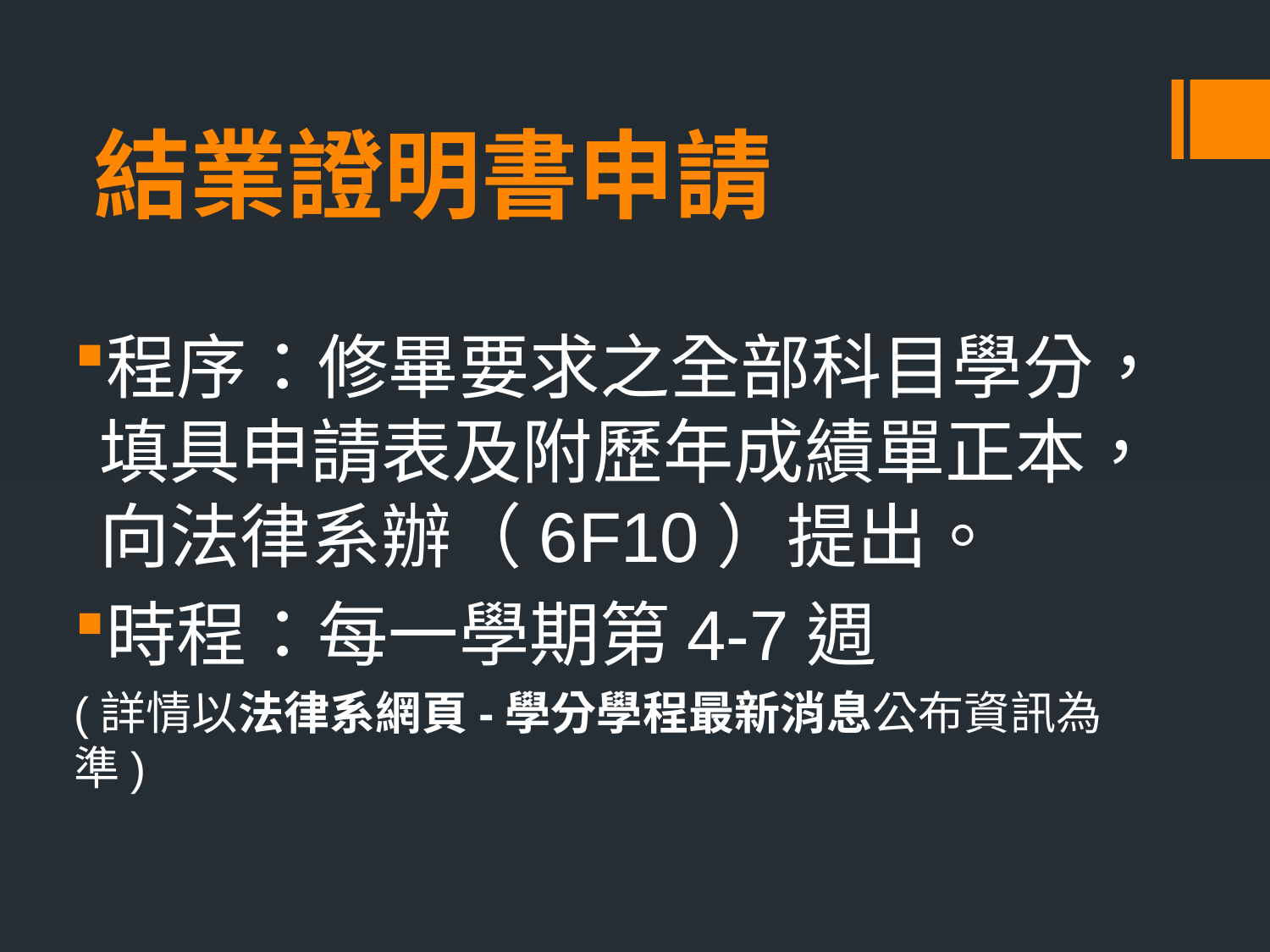

# 結業證明書申請
程序：修畢要求之全部科目學分，填具申請表及附歷年成績單正本，向法律系辦（6F10）提出。
時程：每一學期第4-7週
(詳情以法律系網頁-學分學程最新消息公布資訊為準)